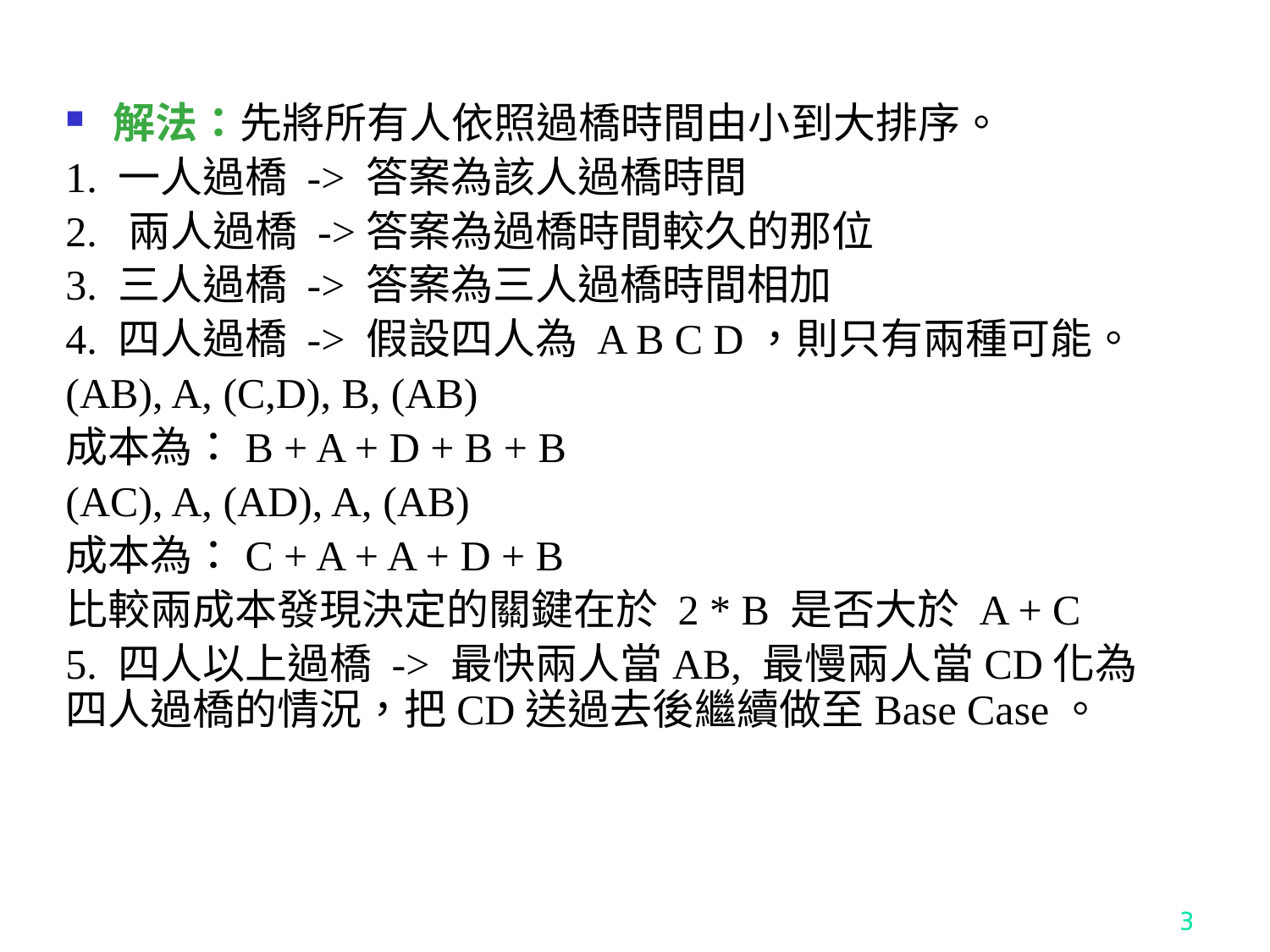

解法：先將所有人依照過橋時間由小到大排序。
1. 一人過橋 -> 答案為該人過橋時間
2.  兩人過橋 ->答案為過橋時間較久的那位
3. 三人過橋 -> 答案為三人過橋時間相加
4. 四人過橋 -> 假設四人為 A B C D，則只有兩種可能。
(AB), A, (C,D), B, (AB)
成本為：B + A + D + B + B
(AC), A, (AD), A, (AB)
成本為：C + A + A + D + B
比較兩成本發現決定的關鍵在於 2 * B 是否大於 A + C
5. 四人以上過橋 -> 最快兩人當AB, 最慢兩人當CD化為四人過橋的情況，把CD送過去後繼續做至Base Case。
3